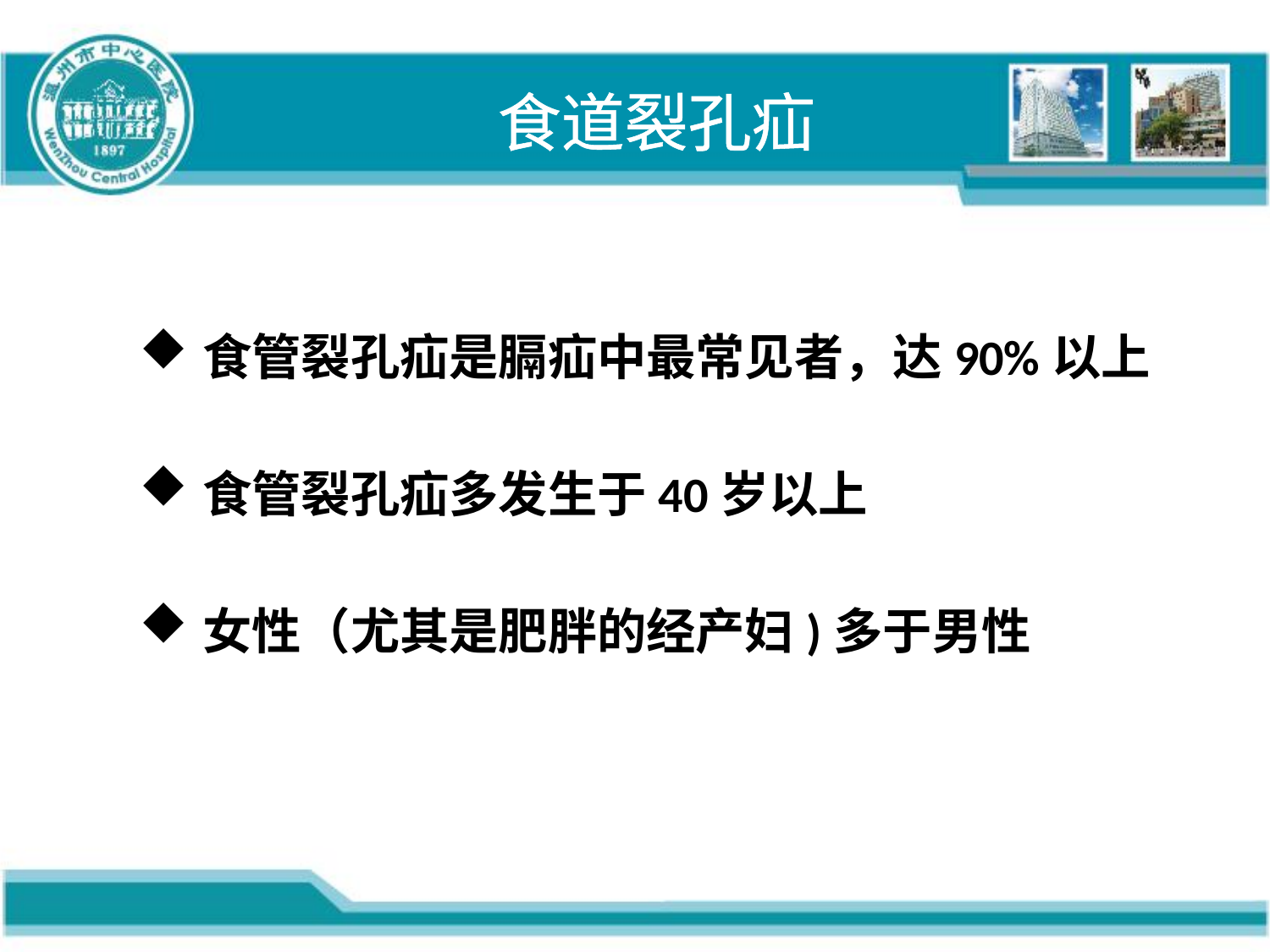

食道裂孔疝
# 食管裂孔疝是膈疝中最常见者，达90%以上
食管裂孔疝多发生于40岁以上
女性（尤其是肥胖的经产妇)多于男性